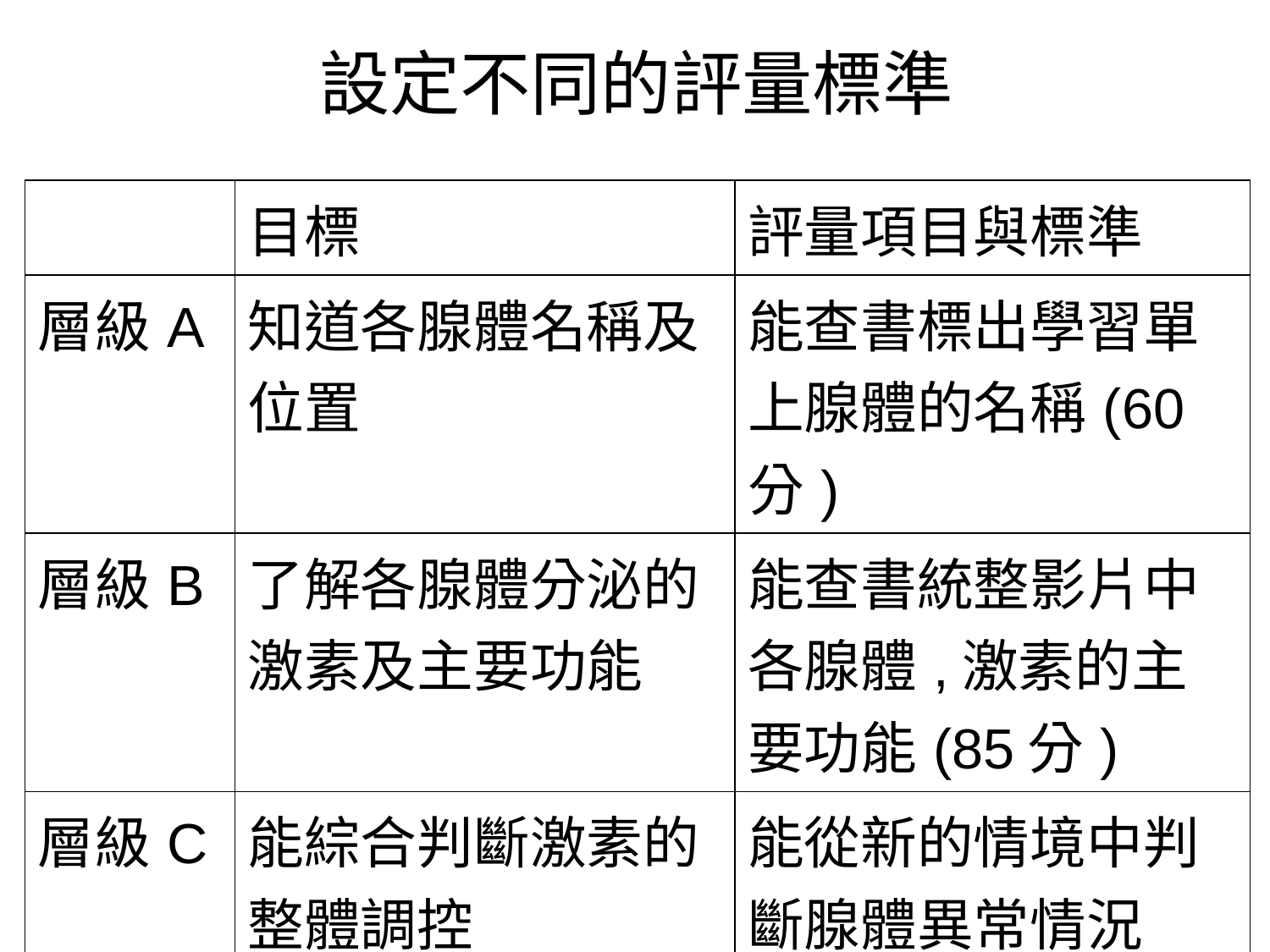

設定不同的評量標準
|  | 目標 | 評量項目與標準 |
| --- | --- | --- |
| 層級A | 知道各腺體名稱及位置 | 能查書標出學習單上腺體的名稱(60分) |
| 層級B | 了解各腺體分泌的激素及主要功能 | 能查書統整影片中各腺體,激素的主要功能(85分) |
| 層級C | 能綜合判斷激素的整體調控 | 能從新的情境中判斷腺體異常情況(95分) |